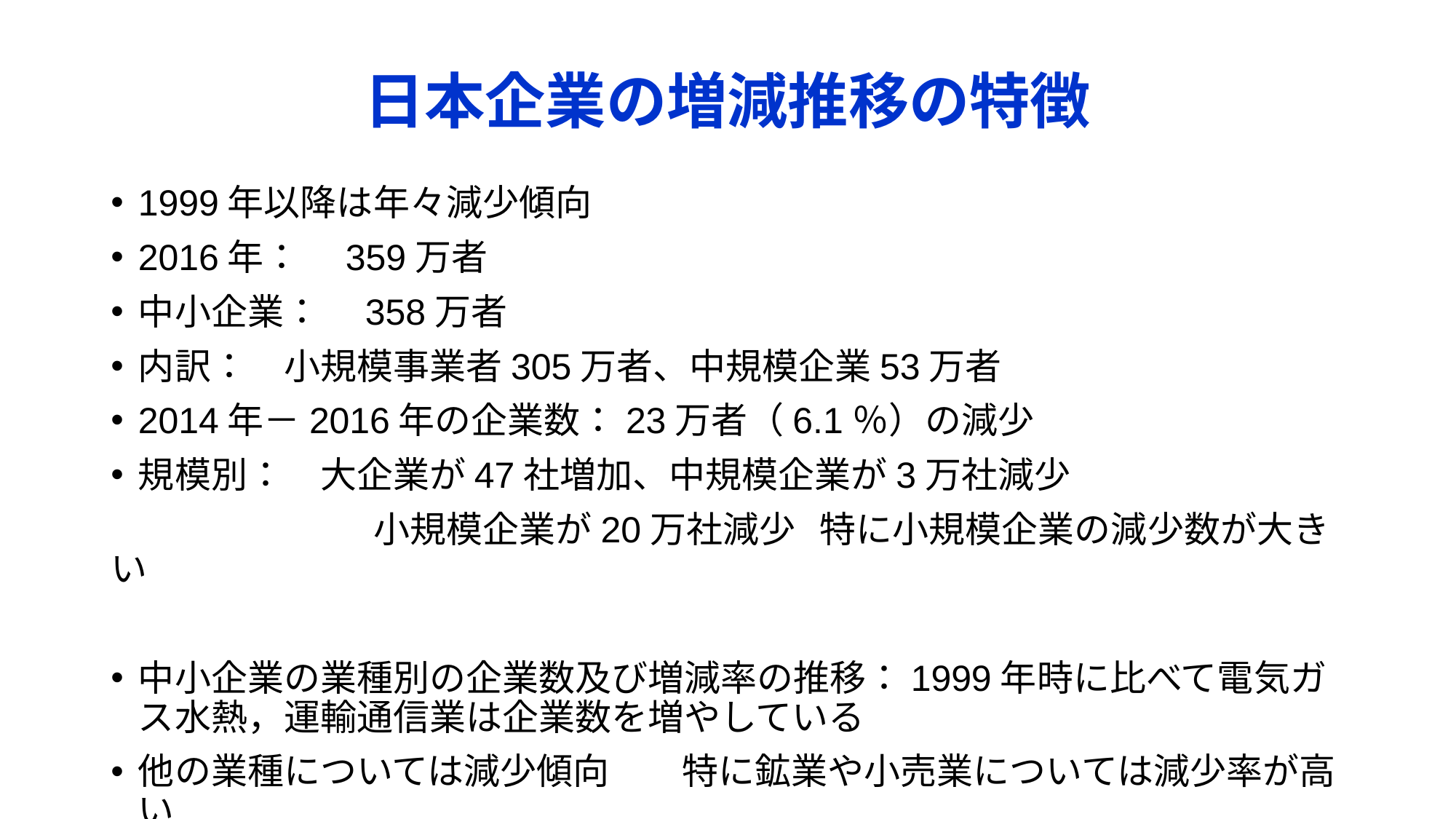

# 日本企業の増減推移の特徴
1999年以降は年々減少傾向
2016年：　359万者
中小企業：　358万者
内訳：　小規模事業者305万者、中規模企業53万者
2014年－2016年の企業数：23万者（6.1％）の減少
規模別：　大企業が47社増加、中規模企業が3万社減少
　　　　　　　 小規模企業が20万社減少   特に小規模企業の減少数が大きい

中小企業の業種別の企業数及び増減率の推移：1999年時に比べて電気ガス水熱，運輸通信業は企業数を増やしている
他の業種については減少傾向　　特に鉱業や小売業については減少率が高い